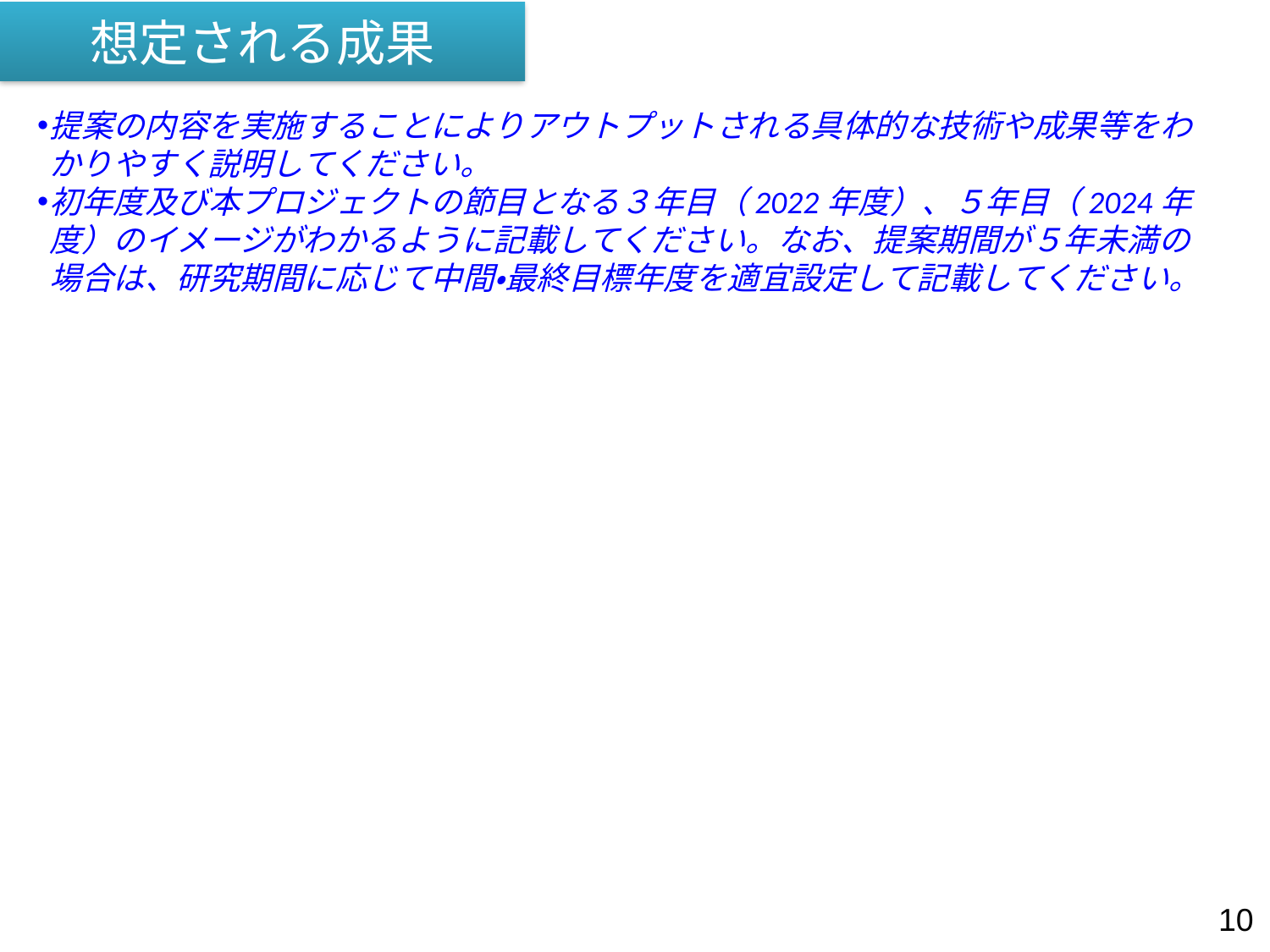

# 想定される成果
提案の内容を実施することによりアウトプットされる具体的な技術や成果等をわかりやすく説明してください。
初年度及び本プロジェクトの節目となる３年目（2022年度）、５年目（2024年度）のイメージがわかるように記載してください。なお、提案期間が５年未満の場合は、研究期間に応じて中間・最終目標年度を適宜設定して記載してください。
10